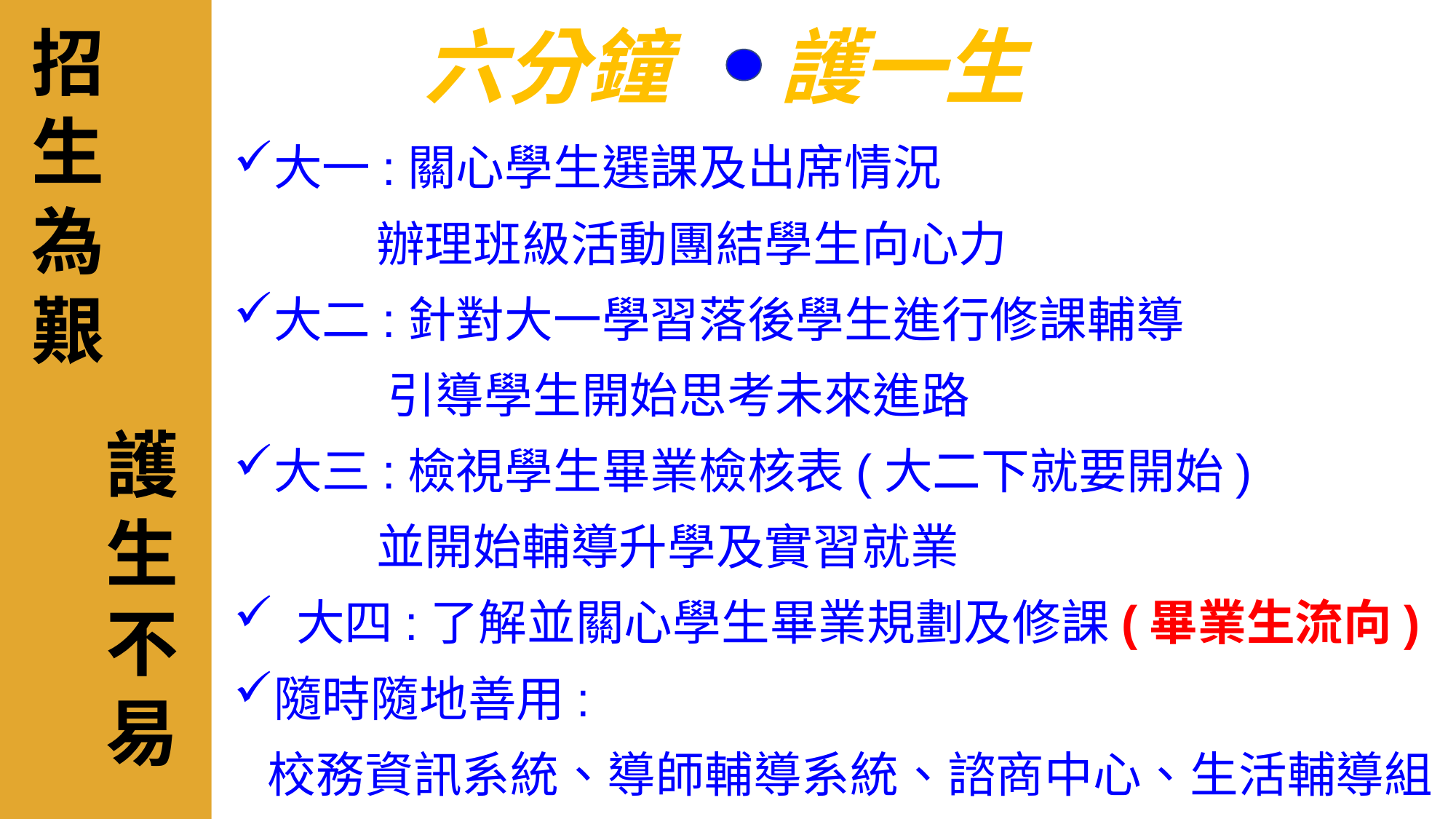

六分鐘      護一生

招

生

為

艱

大一:關心學生選課及出席情況
            辦理班級活動團結學生向心力
大二:針對大一學習落後學生進行修課輔導
             引導學生開始思考未來進路
大三:檢視學生畢業檢核表(大二下就要開始)
            並開始輔導升學及實習就業
 大四:了解並關心學生畢業規劃及修課(畢業生流向)
隨時隨地善用:
校務資訊系統、導師輔導系統、諮商中心、生活輔導組
護

生

不

易